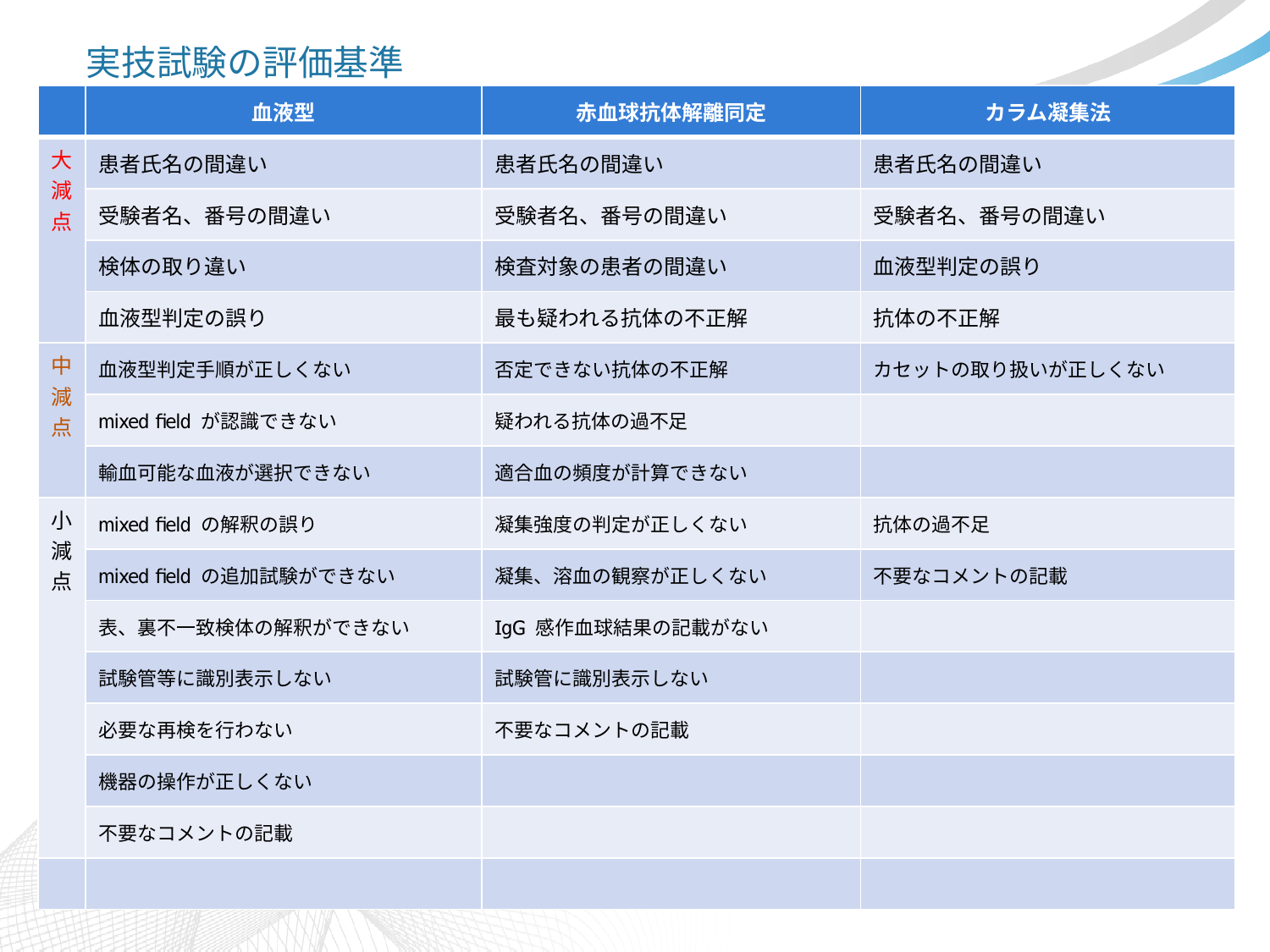

実技試験の評価基準
|  | 血液型 | 赤血球抗体解離同定 | カラム凝集法 |
| --- | --- | --- | --- |
| 大減点 | 患者氏名の間違い | 患者氏名の間違い | 患者氏名の間違い |
|  | 受験者名、番号の間違い | 受験者名、番号の間違い | 受験者名、番号の間違い |
|  | 検体の取り違い | 検査対象の患者の間違い | 血液型判定の誤り |
|  | 血液型判定の誤り | 最も疑われる抗体の不正解 | 抗体の不正解 |
| 中減点 | 血液型判定手順が正しくない | 否定できない抗体の不正解 | カセットの取り扱いが正しくない |
|  | mixed field が認識できない | 疑われる抗体の過不足 |  |
|  | 輸血可能な血液が選択できない | 適合血の頻度が計算できない |  |
| 小減点 | mixed field の解釈の誤り | 凝集強度の判定が正しくない | 抗体の過不足 |
|  | mixed field の追加試験ができない | 凝集、溶血の観察が正しくない | 不要なコメントの記載 |
|  | 表、裏不一致検体の解釈ができない | IgG 感作血球結果の記載がない |  |
|  | 試験管等に識別表示しない | 試験管に識別表示しない |  |
|  | 必要な再検を行わない | 不要なコメントの記載 |  |
|  | 機器の操作が正しくない |  |  |
|  | 不要なコメントの記載 |  |  |
|  |  |  |  |